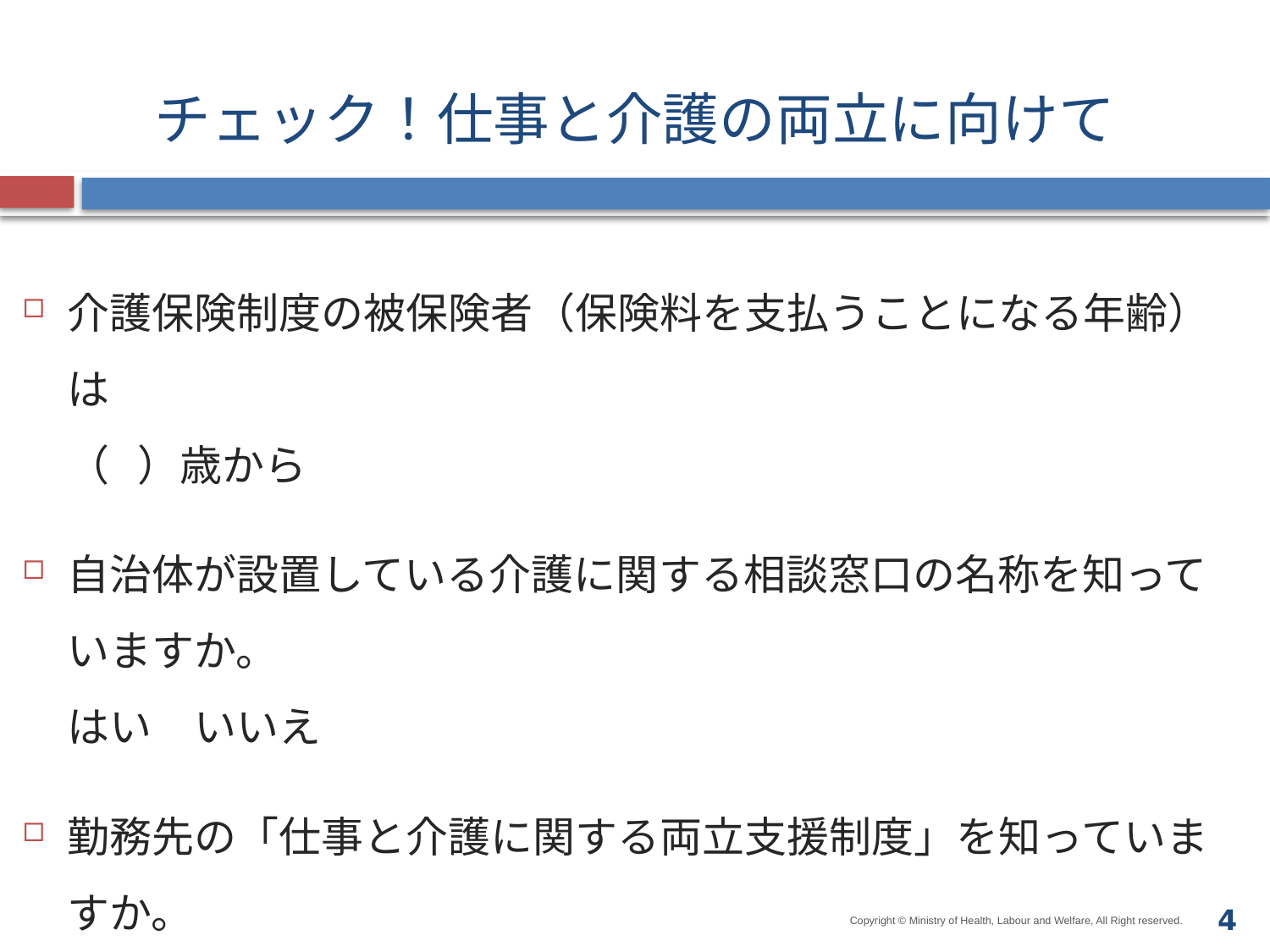

チェック！仕事と介護の両立に向けて
介護保険制度の被保険者（保険料を支払うことになる年齢）は
（   ）歳から
自治体が設置している介護に関する相談窓口の名称を知っていますか。
はい　いいえ
勤務先の「仕事と介護に関する両立支援制度」を知っていますか。
はい　いいえ
4